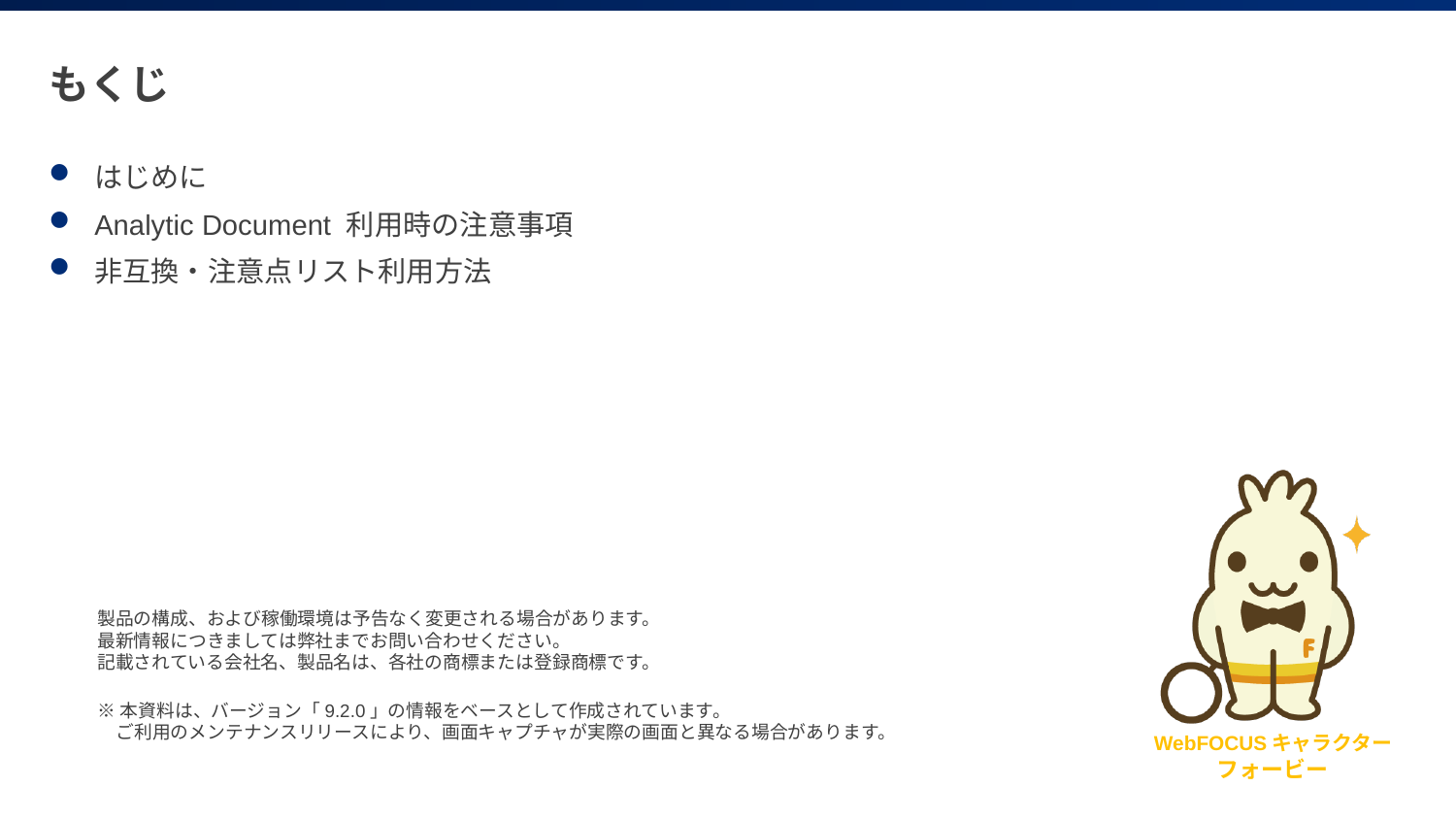

# もくじ
はじめに
Analytic Document 利用時の注意事項
非互換・注意点リスト利用方法